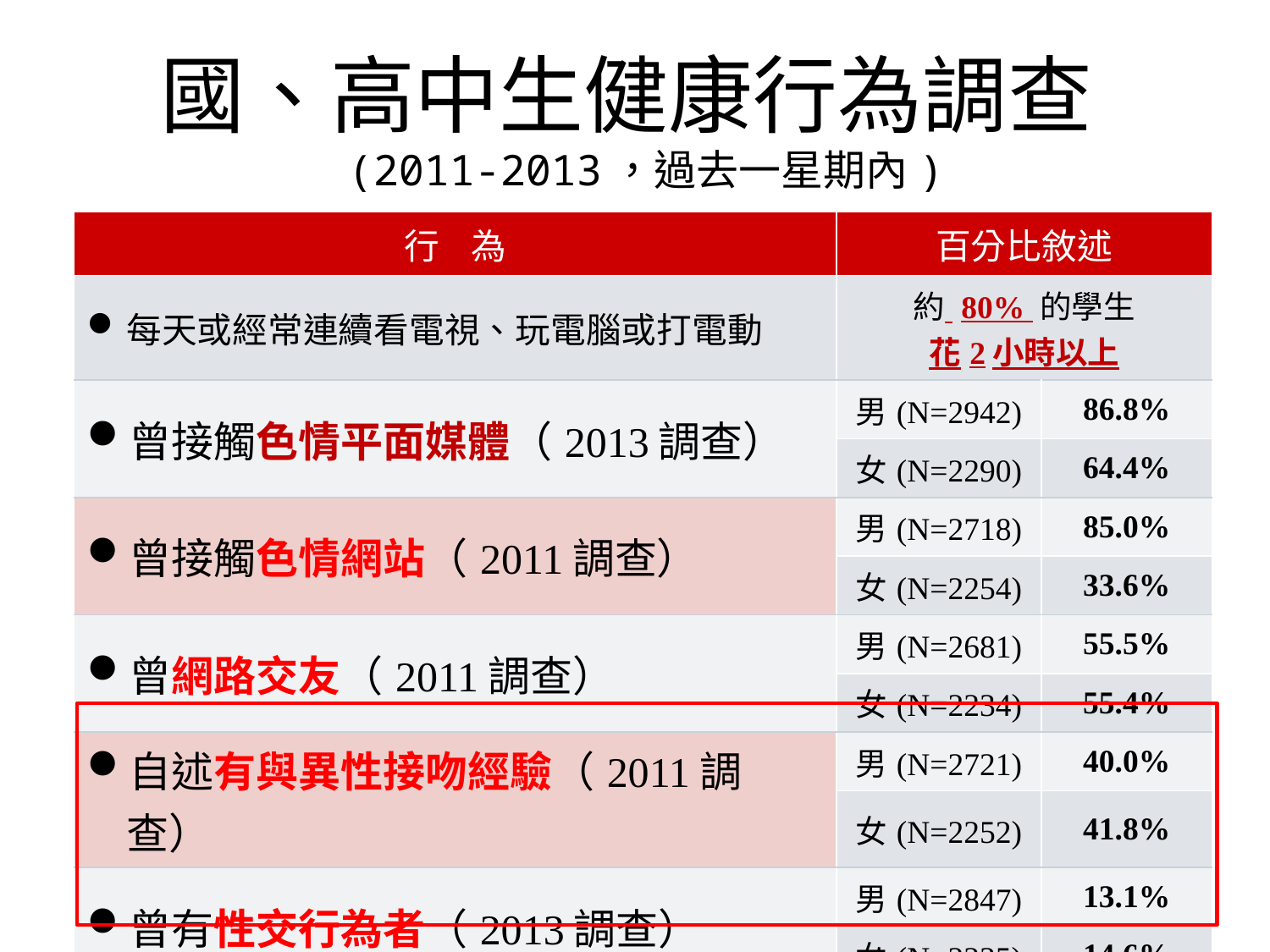

# 國、高中生健康行為調查 (2011-2013，過去一星期內)
| 行 為 | 百分比敘述 |  |
| --- | --- | --- |
| 每天或經常連續看電視、玩電腦或打電動 | 約 80% 的學生 花2小時以上 |  |
| 曾接觸色情平面媒體（2013調查） | 男(N=2942) | 86.8% |
|  | 女(N=2290) | 64.4% |
| 曾接觸色情網站（2011調查） | 男(N=2718) | 85.0% |
|  | 女(N=2254) | 33.6% |
| 曾網路交友（2011調查） | 男(N=2681) | 55.5% |
|  | 女(N=2234) | 55.4% |
| 自述有與異性接吻經驗（2011調查） | 男(N=2721) | 40.0% |
|  | 女(N=2252) | 41.8% |
| 曾有性交行為者（2013調查） | 男(N=2847) | 13.1% |
|  | 女(N=2235) | 14.6% |